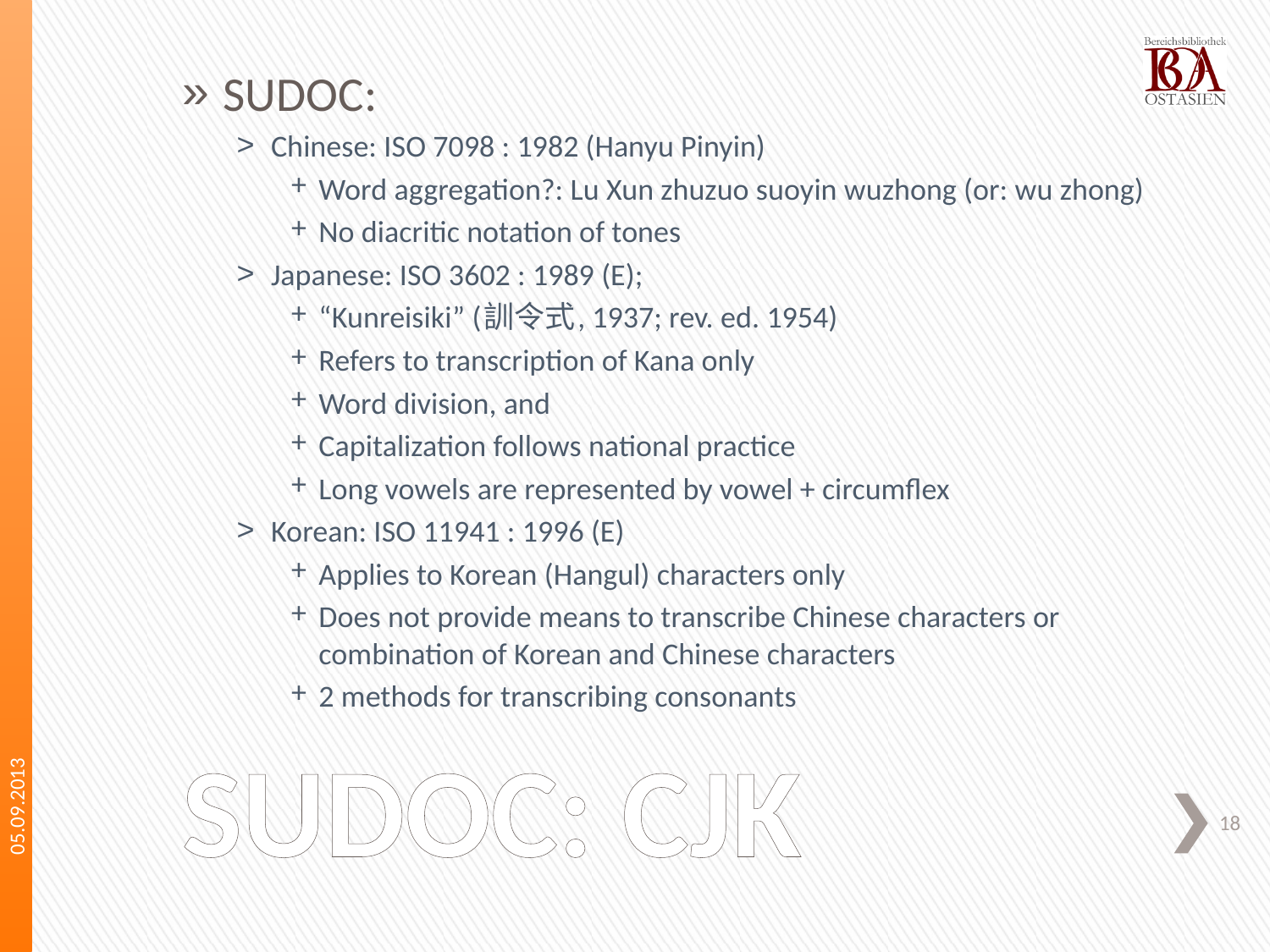

SUDOC:
Chinese: ISO 7098 : 1982 (Hanyu Pinyin)
Word aggregation?: Lu Xun zhuzuo suoyin wuzhong (or: wu zhong)
No diacritic notation of tones
Japanese: ISO 3602 : 1989 (E);
“Kunreisiki” (訓令式, 1937; rev. ed. 1954)
Refers to transcription of Kana only
Word division, and
Capitalization follows national practice
Long vowels are represented by vowel + circumflex
Korean: ISO 11941 : 1996 (E)
Applies to Korean (Hangul) characters only
Does not provide means to transcribe Chinese characters or combination of Korean and Chinese characters
2 methods for transcribing consonants
05.09.2013
# SUDOC: CJK
18